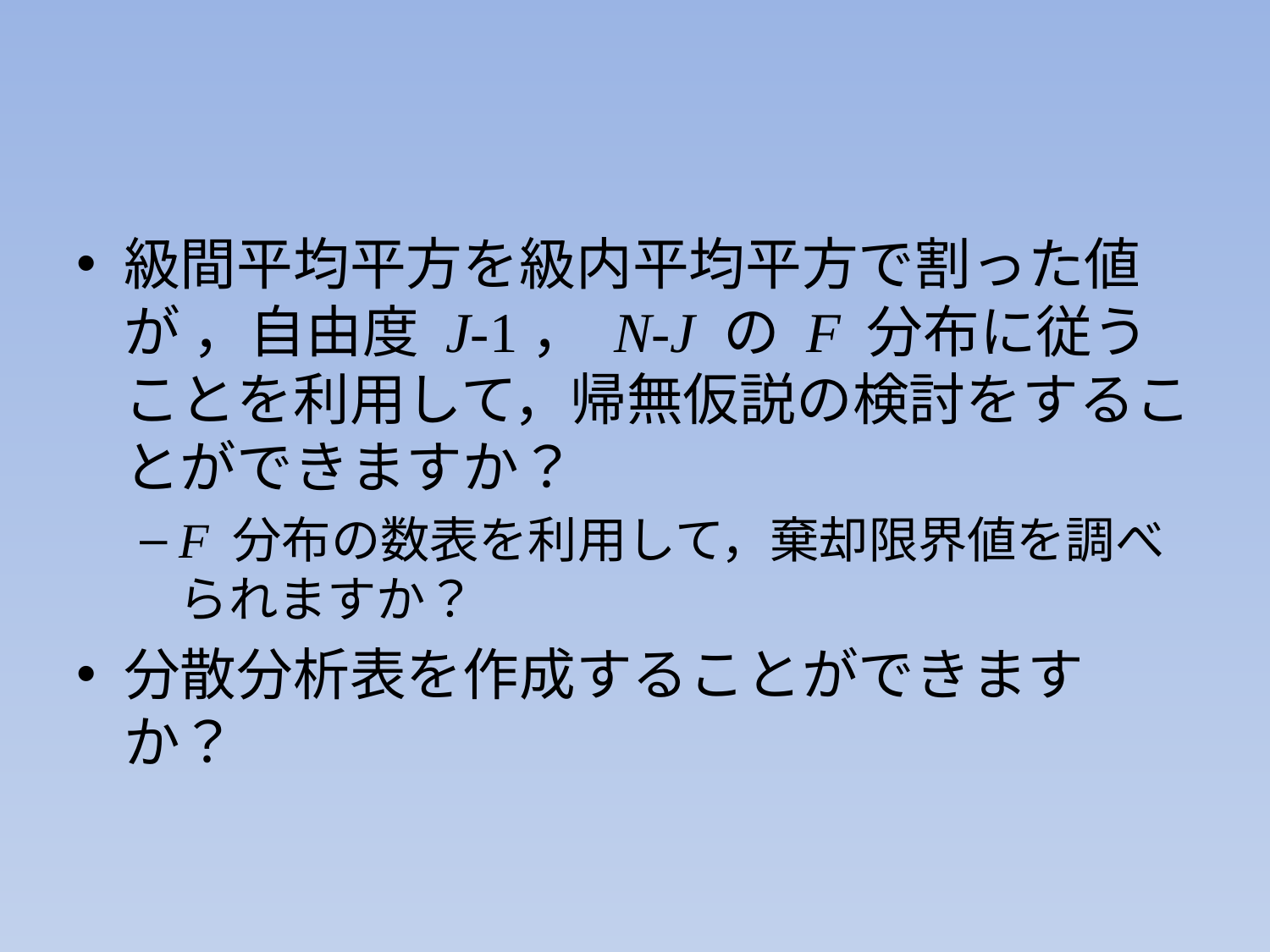

#
級間平均平方を級内平均平方で割った値が ，自由度 J-1， N-J の F 分布に従うことを利用して，帰無仮説の検討をすることができますか？
F 分布の数表を利用して，棄却限界値を調べられますか？
分散分析表を作成することができますか？